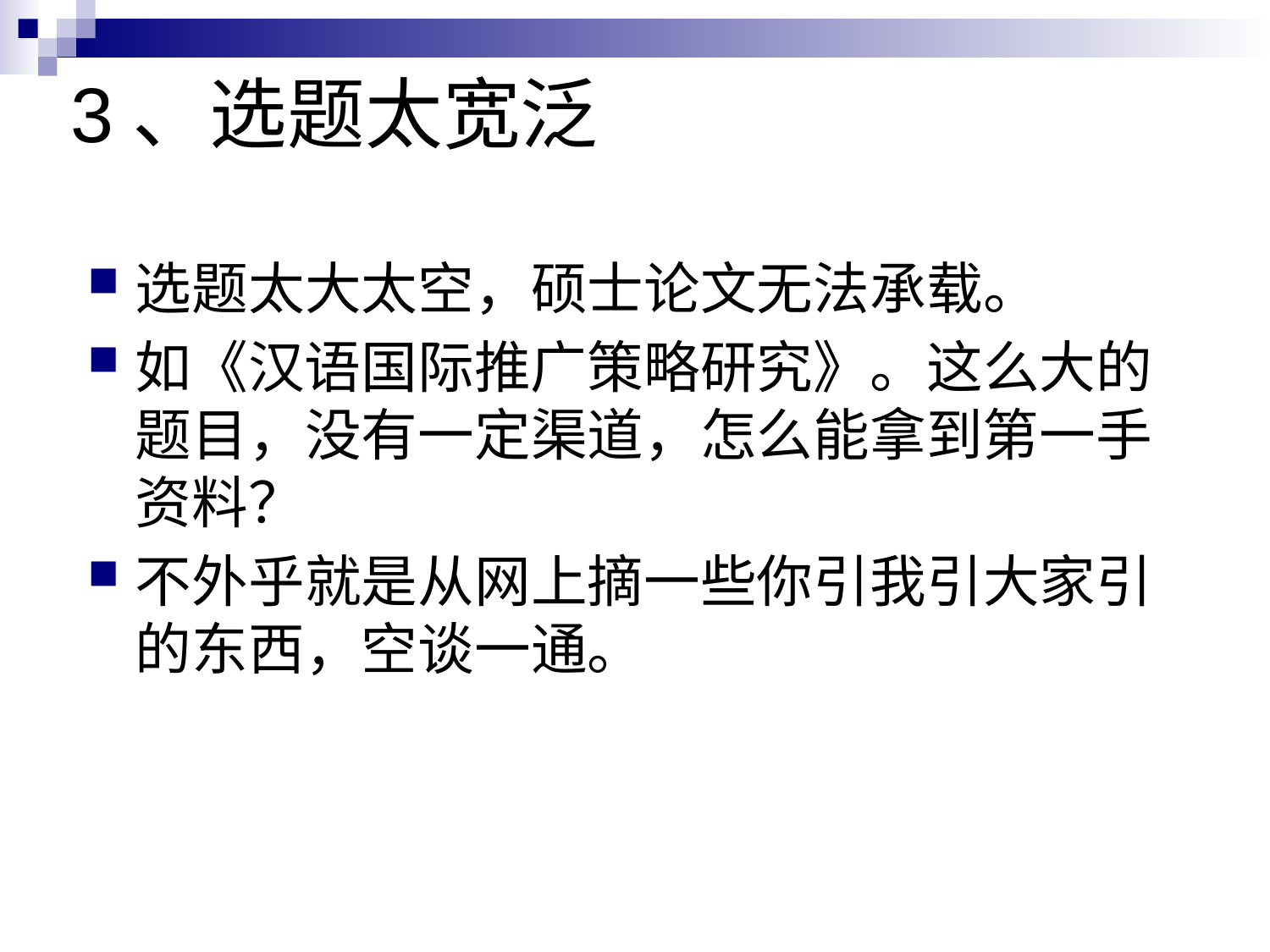

3、选题太宽泛
选题太大太空，硕士论文无法承载。
如《汉语国际推广策略研究》。这么大的题目，没有一定渠道，怎么能拿到第一手资料？
不外乎就是从网上摘一些你引我引大家引的东西，空谈一通。